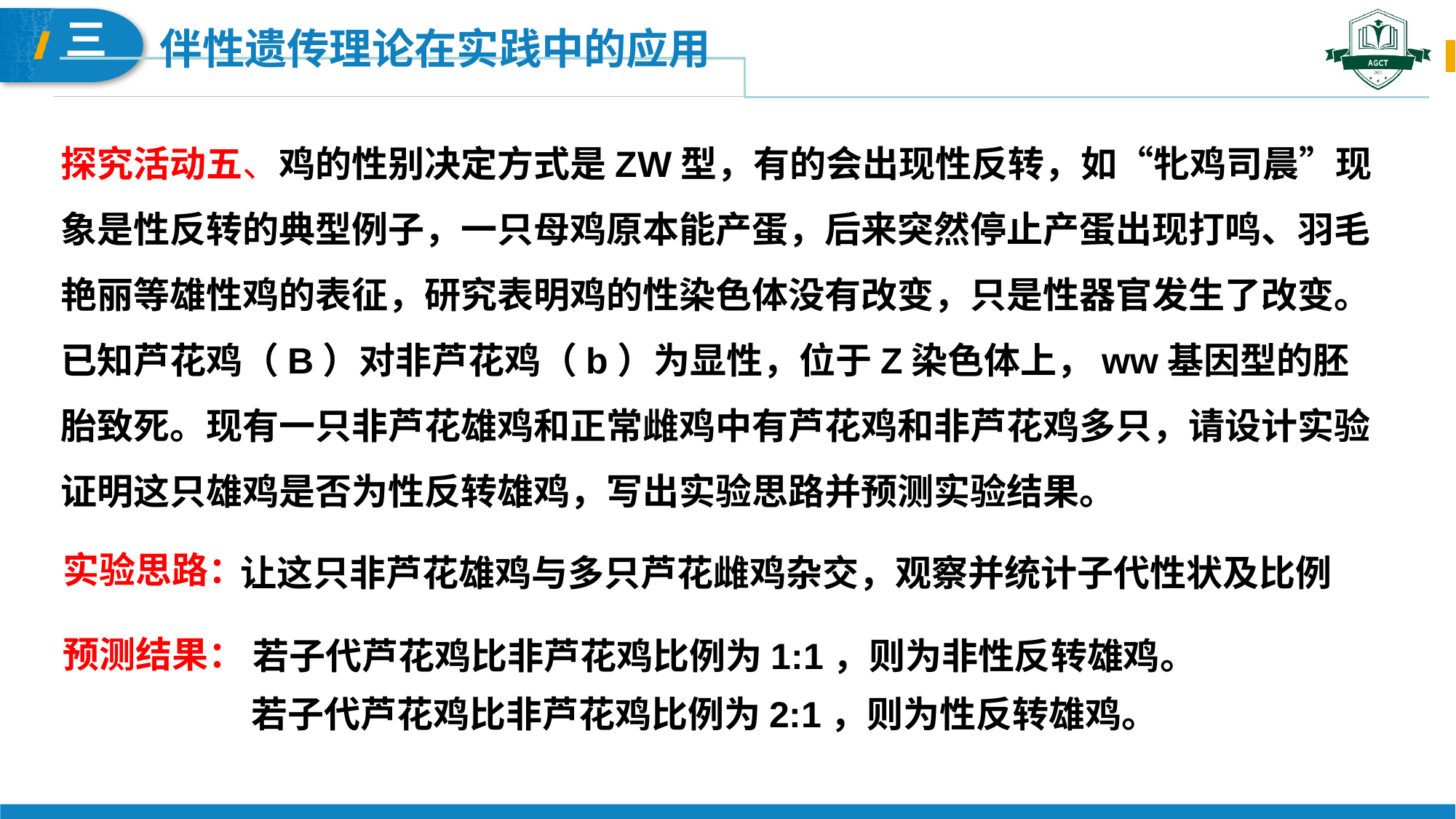

探究活动五、鸡的性别决定方式是ZW型，有的会出现性反转，如“牝鸡司晨”现象是性反转的典型例子，一只母鸡原本能产蛋，后来突然停止产蛋出现打鸣、羽毛艳丽等雄性鸡的表征，研究表明鸡的性染色体没有改变，只是性器官发生了改变。
已知芦花鸡（B）对非芦花鸡（b）为显性，位于Z染色体上，ww基因型的胚胎致死。现有一只非芦花雄鸡和正常雌鸡中有芦花鸡和非芦花鸡多只，请设计实验证明这只雄鸡是否为性反转雄鸡，写出实验思路并预测实验结果。
实验思路：
让这只非芦花雄鸡与多只芦花雌鸡杂交，观察并统计子代性状及比例
预测结果：
若子代芦花鸡比非芦花鸡比例为1:1，则为非性反转雄鸡。
若子代芦花鸡比非芦花鸡比例为2:1，则为性反转雄鸡。